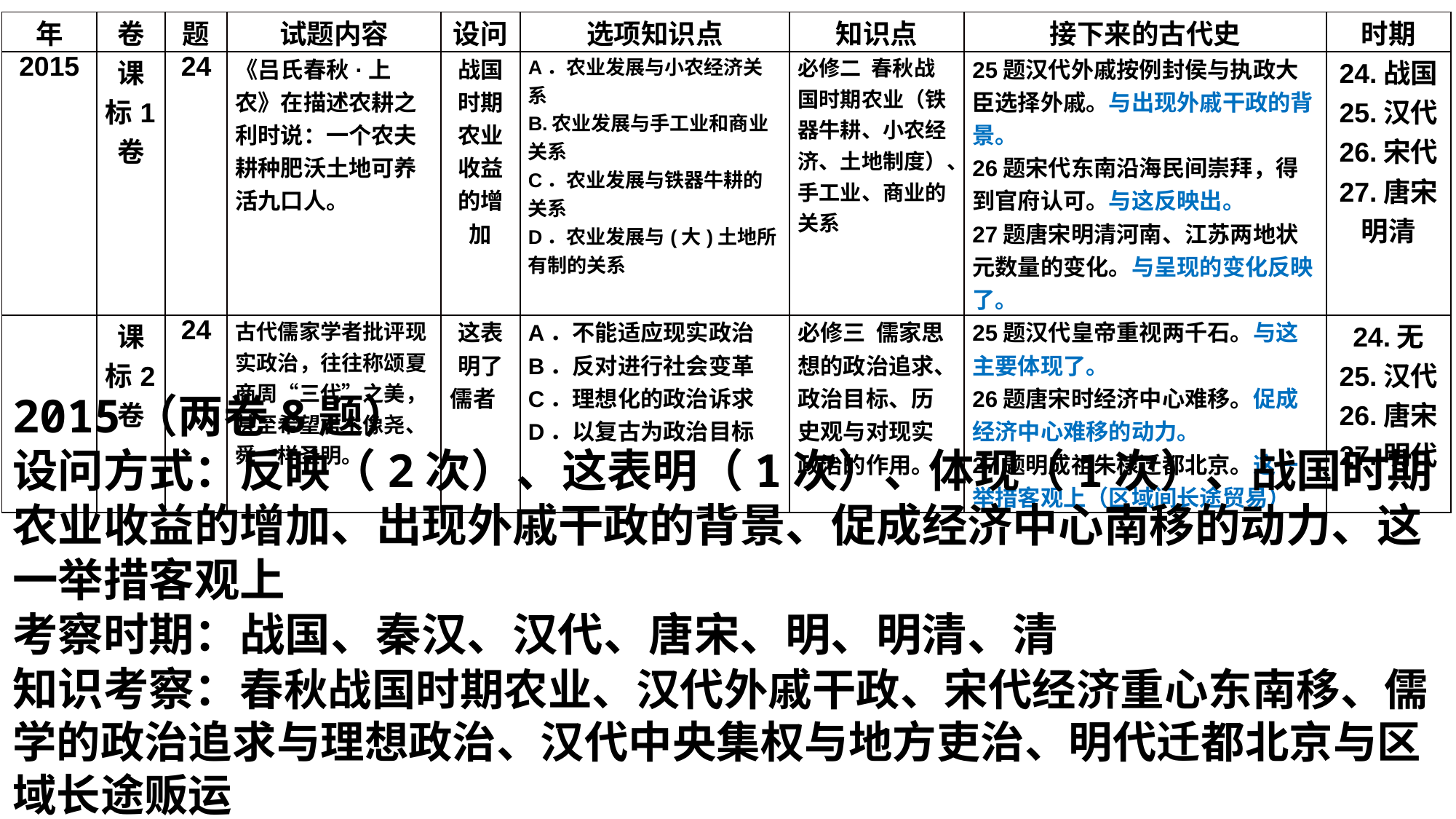

| 年 | 卷 | 题 | 试题内容 | 设问 | 选项知识点 | 知识点 | 接下来的古代史 | 时期 |
| --- | --- | --- | --- | --- | --- | --- | --- | --- |
| 2015 | 课标1卷 | 24 | 《吕氏春秋·上农》在描述农耕之利时说：一个农夫耕种肥沃土地可养活九口人。 | 战国时期农业收益的增加 | A．农业发展与小农经济关系 B.农业发展与手工业和商业关系 C．农业发展与铁器牛耕的关系 D．农业发展与(大)土地所有制的关系 | 必修二 春秋战国时期农业（铁器牛耕、小农经济、土地制度）、手工业、商业的关系 | 25题汉代外戚按例封侯与执政大臣选择外戚。与出现外戚干政的背景。 26题宋代东南沿海民间崇拜，得到官府认可。与这反映出。 27题唐宋明清河南、江苏两地状元数量的变化。与呈现的变化反映了。 | 24.战国 25.汉代 26.宋代 27.唐宋明清 |
|  | 课标2卷 | 24 | 古代儒家学者批评现实政治，往往称颂夏商周“三代”之美，甚至希望君主像尧、舜一样圣明。 | 这表明了儒者 | A．不能适应现实政治 B．反对进行社会变革 C．理想化的政治诉求 D．以复古为政治目标 | 必修三 儒家思想的政治追求、政治目标、历史观与对现实政治的作用。 | 25题汉代皇帝重视两千石。与这主要体现了。 26题唐宋时经济中心难移。促成经济中心难移的动力。 27题明成祖朱棣迁都北京。这一举措客观上（区域间长途贸易） | 24.无 25.汉代 26.唐宋 27.明代 |
2015（两卷8题）
设问方式：反映（2次）、这表明（1次）、体现（1次）、战国时期农业收益的增加、出现外戚干政的背景、促成经济中心南移的动力、这一举措客观上
考察时期：战国、秦汉、汉代、唐宋、明、明清、清
知识考察：春秋战国时期农业、汉代外戚干政、宋代经济重心东南移、儒学的政治追求与理想政治、汉代中央集权与地方吏治、明代迁都北京与区域长途贩运